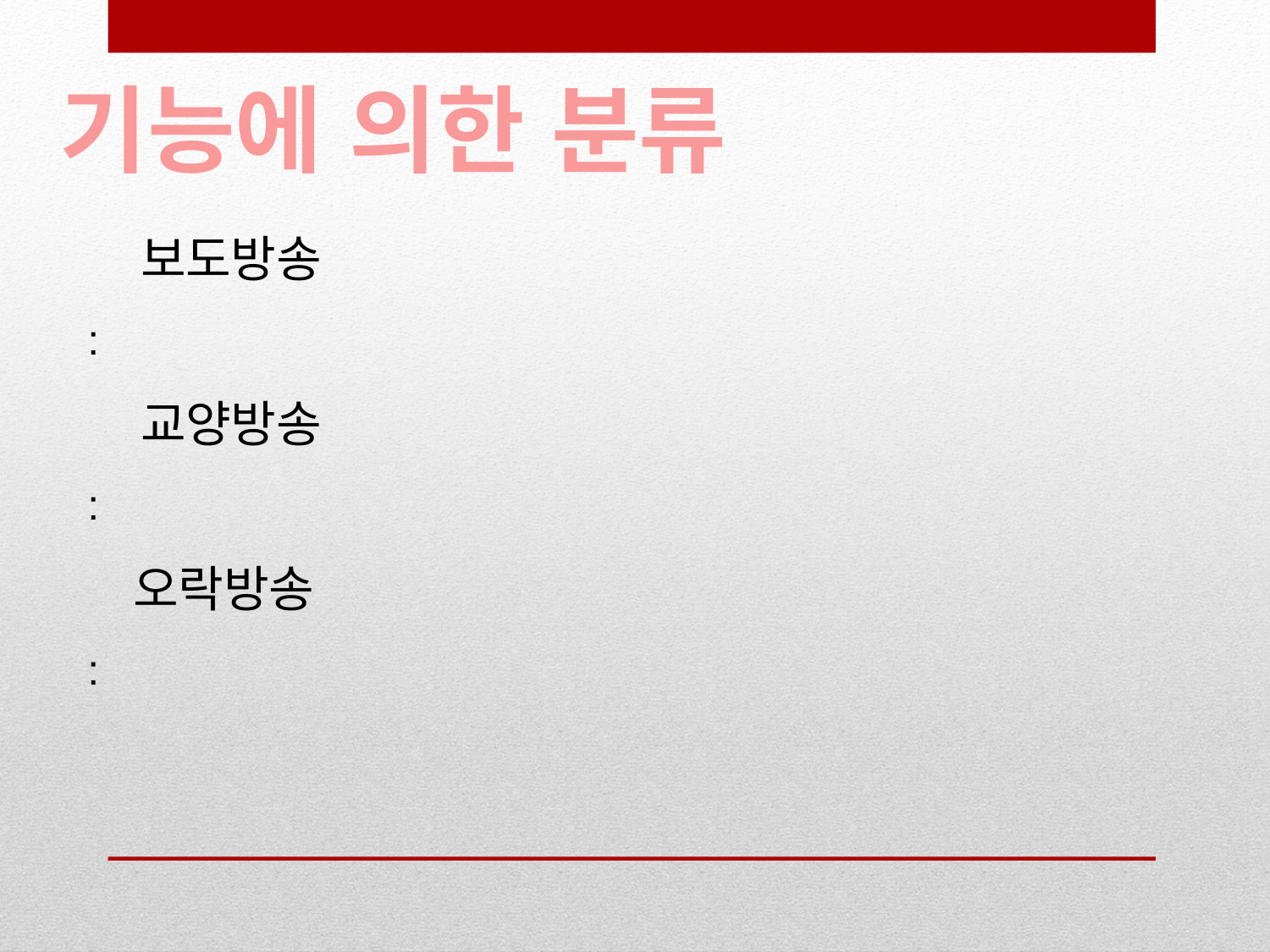

기능에 의한 분류
   보도방송
:
   교양방송
:
   오락방송
: